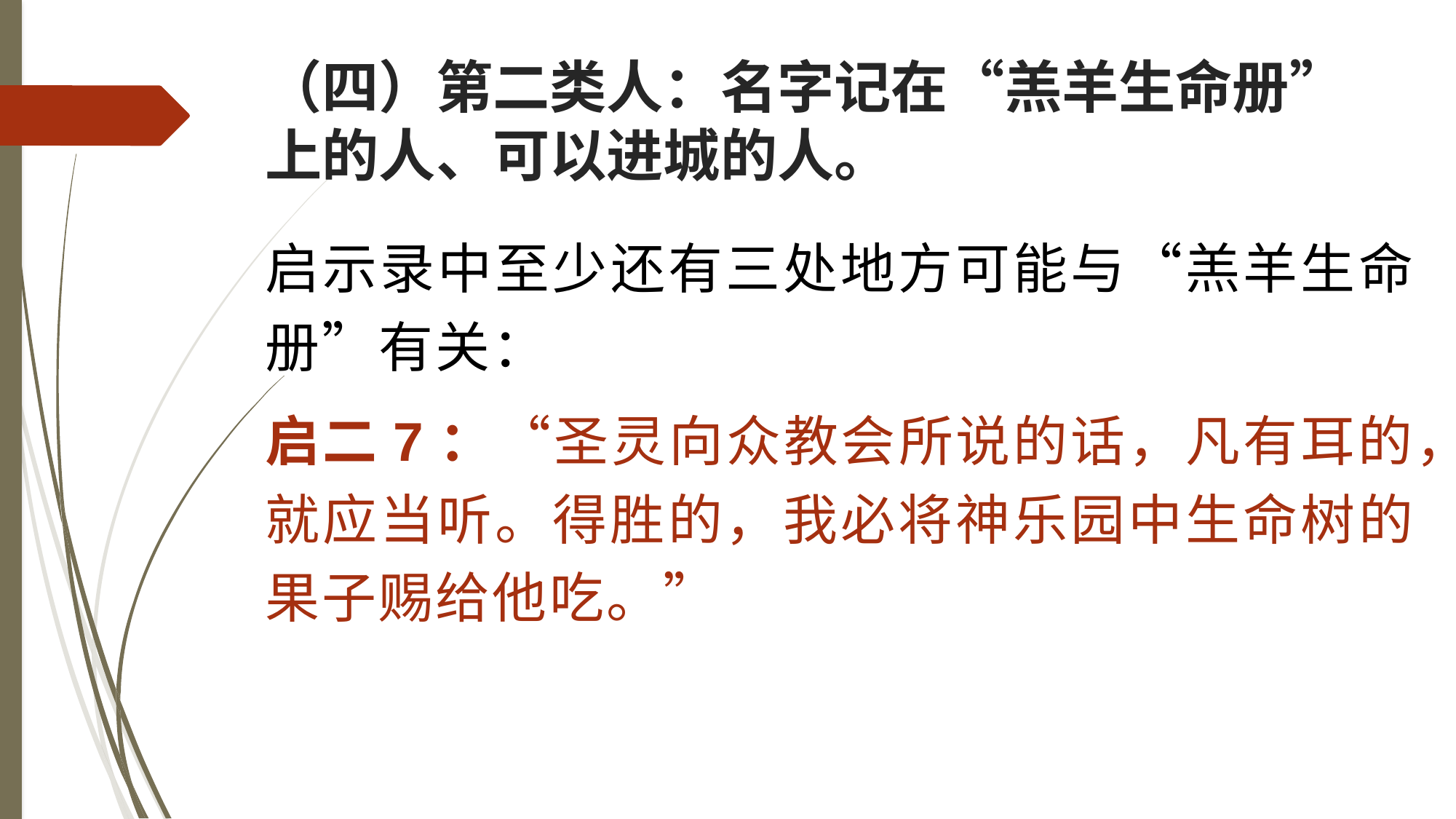

# （四）第二类人：名字记在“羔羊生命册”上的人、可以进城的人。
启示录中至少还有三处地方可能与“羔羊生命册”有关：
启二7：“圣灵向众教会所说的话，凡有耳的，就应当听。得胜的，我必将神乐园中生命树的果子赐给他吃。”